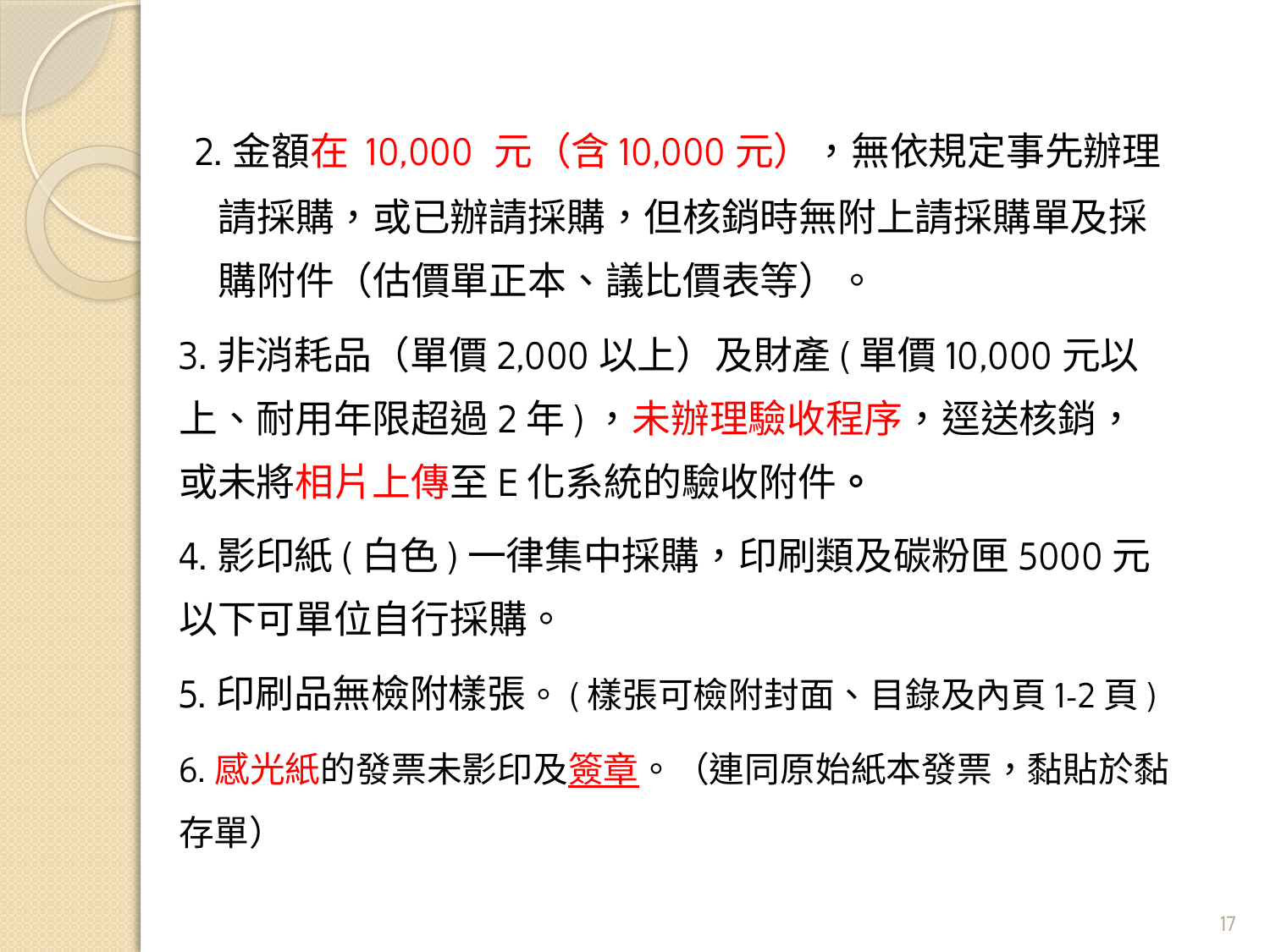

2.金額在 10,000 元（含10,000元），無依規定事先辦理請採購，或已辦請採購，但核銷時無附上請採購單及採購附件（估價單正本、議比價表等）。
3.非消耗品（單價2,000以上）及財產(單價10,000元以上、耐用年限超過2年)，未辦理驗收程序，逕送核銷，或未將相片上傳至E化系統的驗收附件。
4.影印紙(白色)一律集中採購，印刷類及碳粉匣5000元以下可單位自行採購。
5.印刷品無檢附樣張。(樣張可檢附封面、目錄及內頁1-2頁)
6.感光紙的發票未影印及簽章。（連同原始紙本發票，黏貼於黏存單）

17